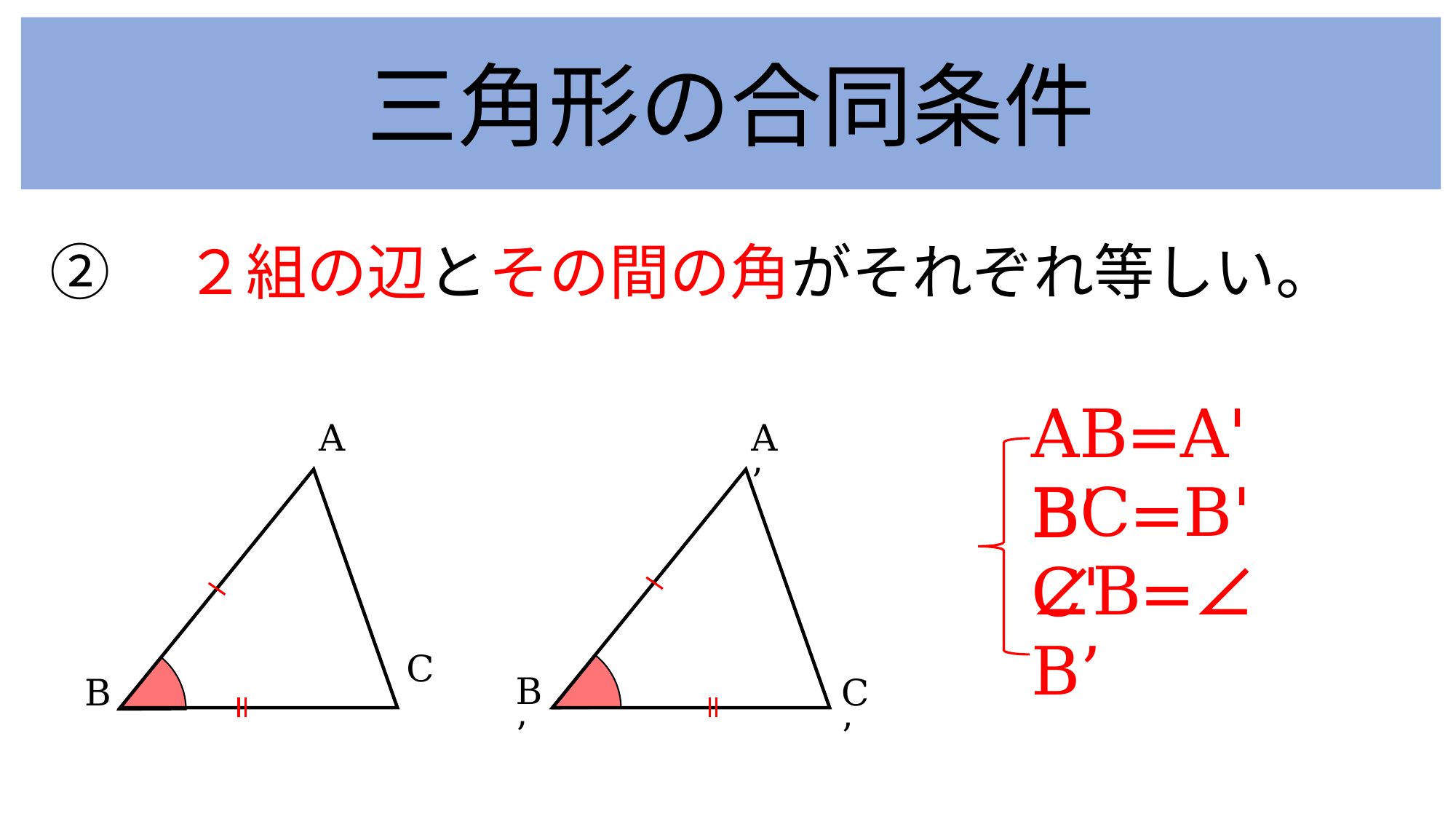

三角形の合同条件
②　２組の辺とその間の角がそれぞれ等しい。
A

C
B
A’

B’
C’

AB=A'B'

BC=B'C'
∠B=∠B’